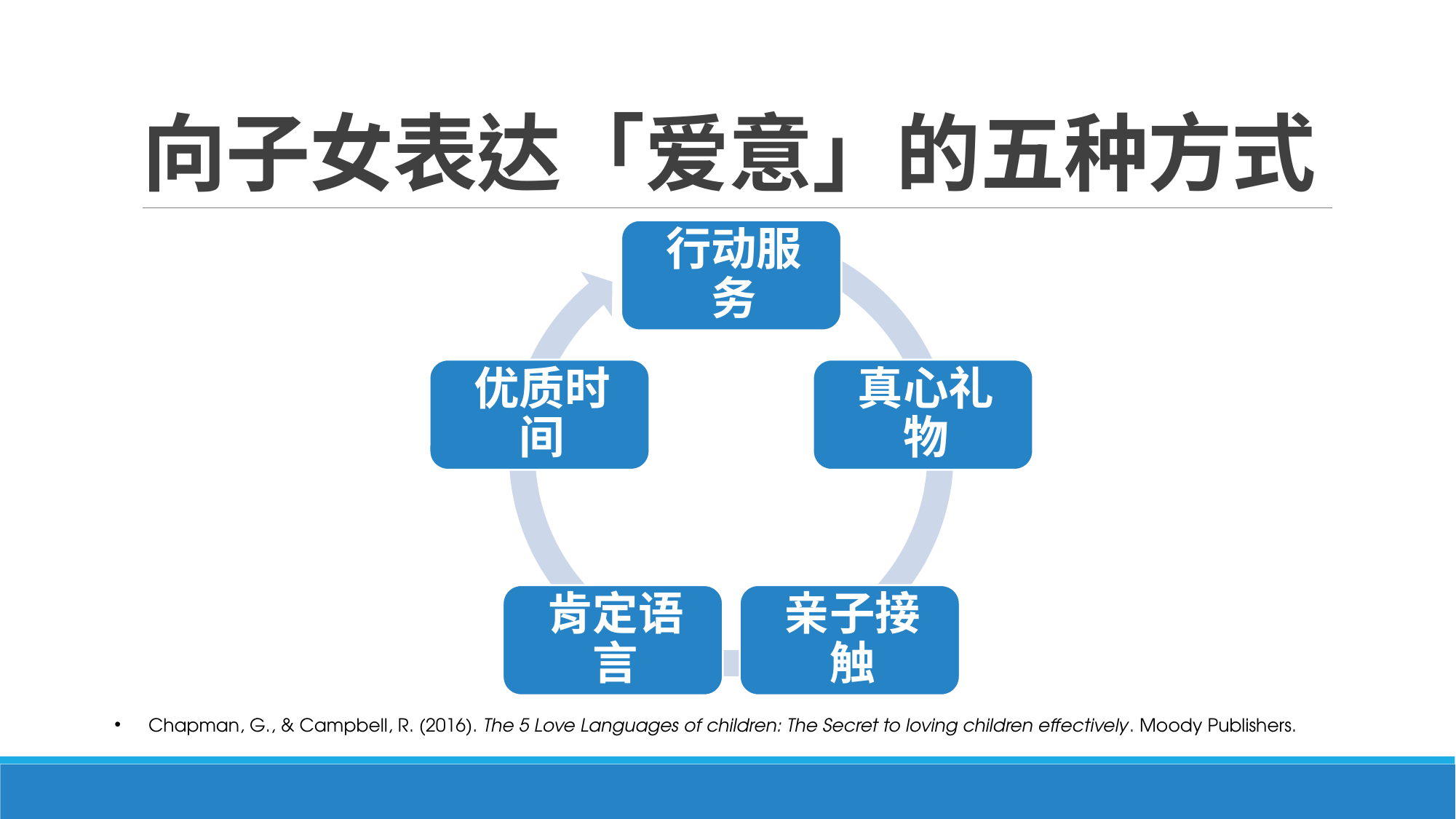

# 向子女表达「爱意」的五种方式
行动服务
真心礼物
亲子接触
肯定语言
优质时间
Chapman, G., & Campbell, R. (2016). The 5 Love Languages of children: The Secret to loving children effectively. Moody Publishers.